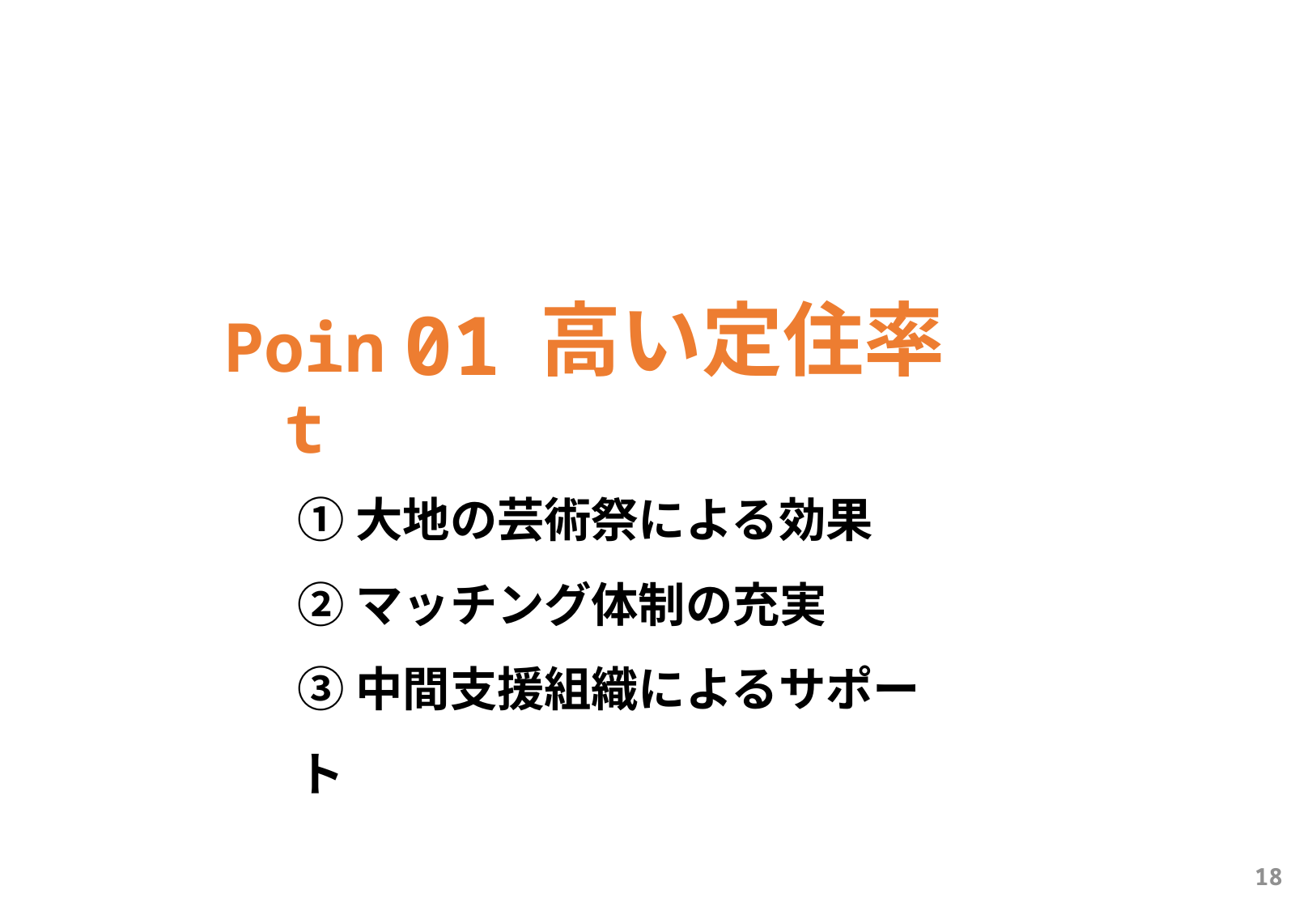

高い定住率
01
Point
①大地の芸術祭による効果
②マッチング体制の充実
③中間支援組織によるサポート
18